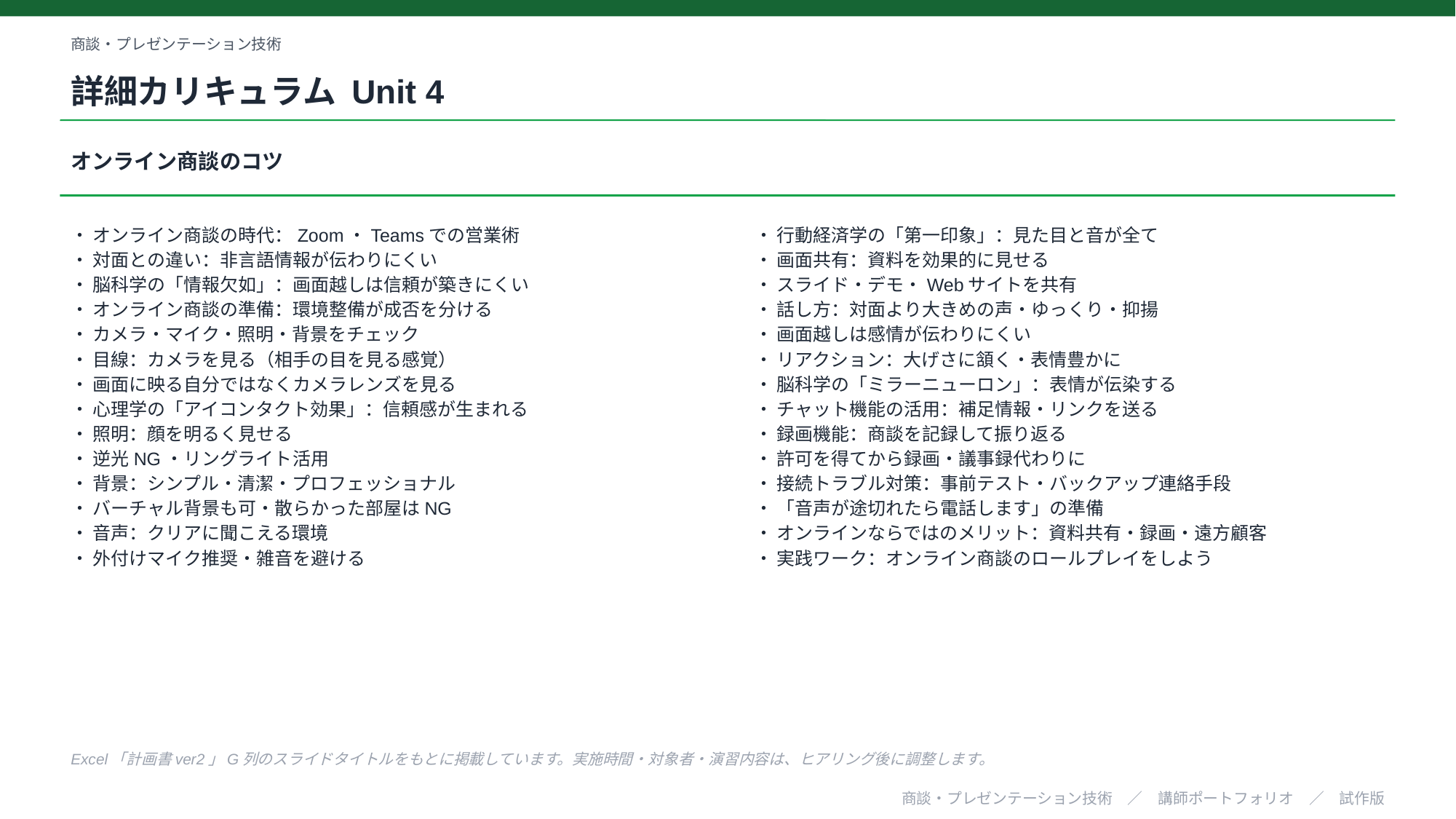

商談・プレゼンテーション技術
詳細カリキュラム Unit 4

オンライン商談のコツ

・ オンライン商談の時代：Zoom・Teamsでの営業術
・ 対面との違い：非言語情報が伝わりにくい
・ 脳科学の「情報欠如」：画面越しは信頼が築きにくい
・ オンライン商談の準備：環境整備が成否を分ける
・ カメラ・マイク・照明・背景をチェック
・ 目線：カメラを見る（相手の目を見る感覚）
・ 画面に映る自分ではなくカメラレンズを見る
・ 心理学の「アイコンタクト効果」：信頼感が生まれる
・ 照明：顔を明るく見せる
・ 逆光NG・リングライト活用
・ 背景：シンプル・清潔・プロフェッショナル
・ バーチャル背景も可・散らかった部屋はNG
・ 音声：クリアに聞こえる環境
・ 外付けマイク推奨・雑音を避ける
・ 行動経済学の「第一印象」：見た目と音が全て
・ 画面共有：資料を効果的に見せる
・ スライド・デモ・Webサイトを共有
・ 話し方：対面より大きめの声・ゆっくり・抑揚
・ 画面越しは感情が伝わりにくい
・ リアクション：大げさに頷く・表情豊かに
・ 脳科学の「ミラーニューロン」：表情が伝染する
・ チャット機能の活用：補足情報・リンクを送る
・ 録画機能：商談を記録して振り返る
・ 許可を得てから録画・議事録代わりに
・ 接続トラブル対策：事前テスト・バックアップ連絡手段
・ 「音声が途切れたら電話します」の準備
・ オンラインならではのメリット：資料共有・録画・遠方顧客
・ 実践ワーク：オンライン商談のロールプレイをしよう
Excel「計画書ver2」G列のスライドタイトルをもとに掲載しています。実施時間・対象者・演習内容は、ヒアリング後に調整します。
商談・プレゼンテーション技術　／　講師ポートフォリオ　／　試作版